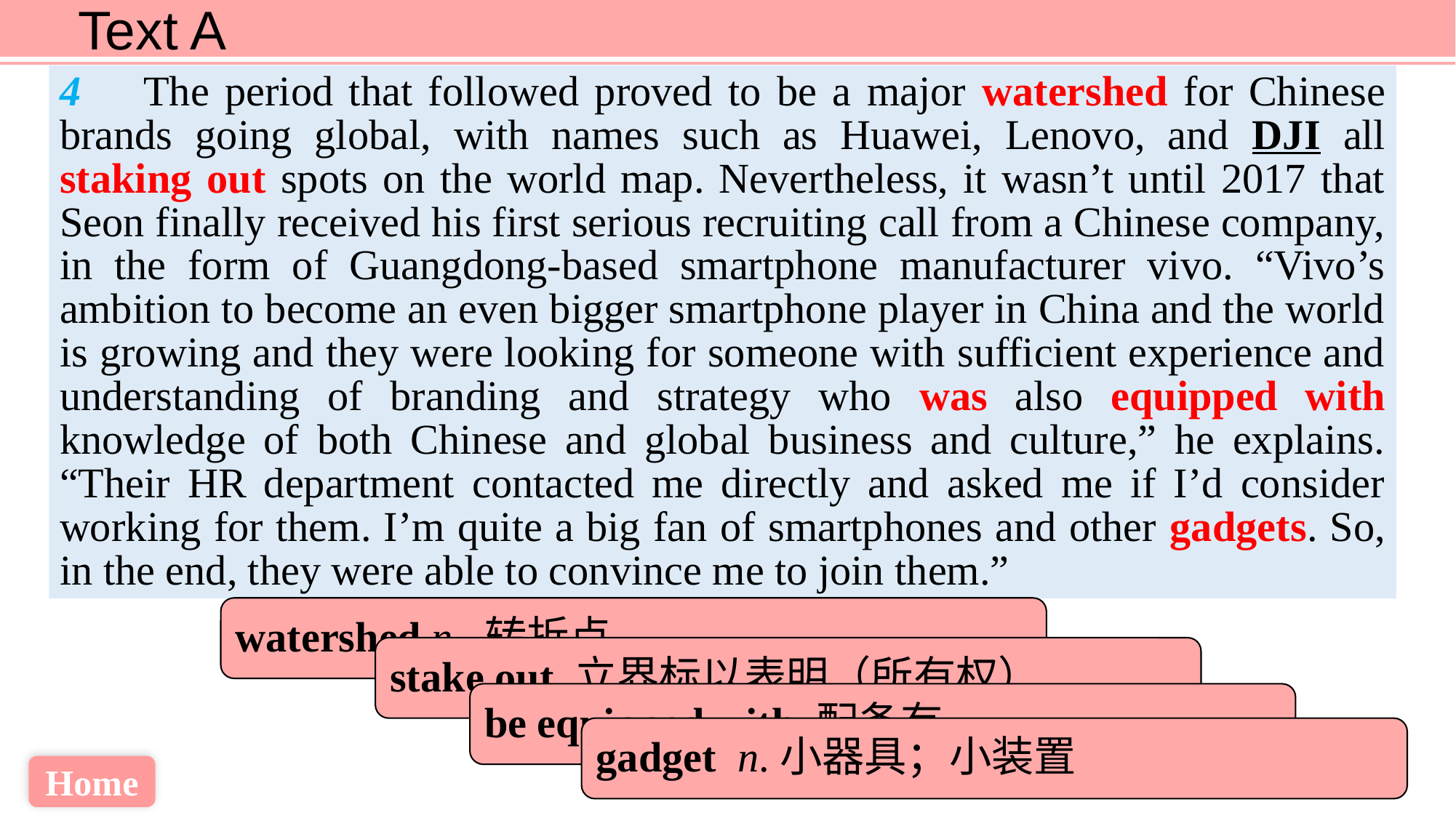

4    The period that followed proved to be a major watershed for Chinese brands going global, with names such as Huawei, Lenovo, and DJI all staking out spots on the world map. Nevertheless, it wasn’t until 2017 that Seon finally received his first serious recruiting call from a Chinese company, in the form of Guangdong-based smartphone manufacturer vivo. “Vivo’s ambition to become an even bigger smartphone player in China and the world is growing and they were looking for someone with sufficient experience and understanding of branding and strategy who was also equipped with knowledge of both Chinese and global business and culture,” he explains. “Their HR department contacted me directly and asked me if I’d consider working for them. I’m quite a big fan of smartphones and other gadgets. So, in the end, they were able to convince me to join them.”

watershed n. 转折点
stake out 立界标以表明（所有权）
be equipped with 配备有
gadget  n.小器具；小装置